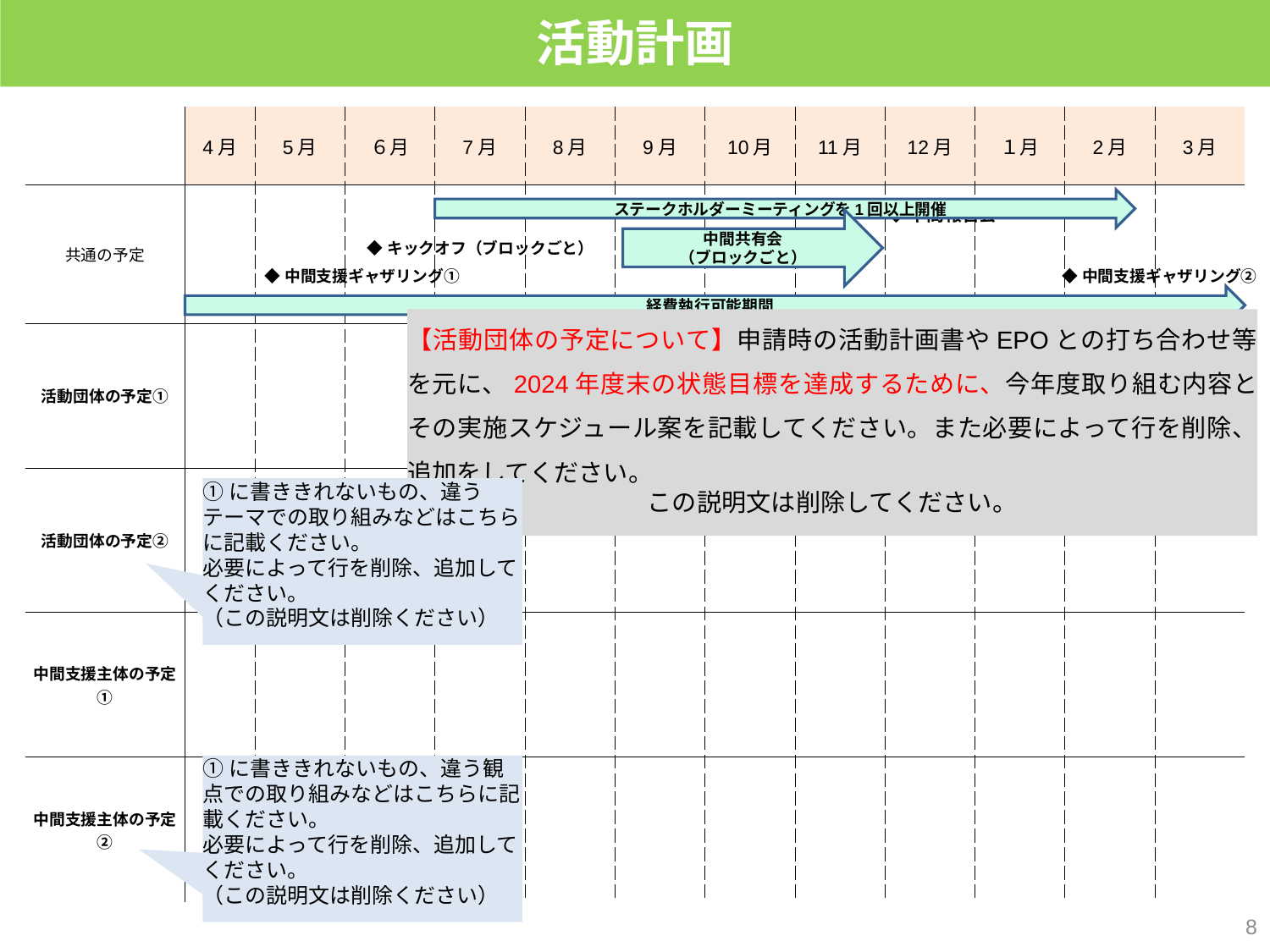

活動計画
|  | 4月 | 5月 | ６月 | 7月 | 8月 | 9月 | 10月 | 11月 | 12月 | １月 | 2月 | 3月 |
| --- | --- | --- | --- | --- | --- | --- | --- | --- | --- | --- | --- | --- |
| 共通の予定 |  |  |  |  |  |  |  |  |  |  |  |  |
| 活動団体の予定① |  |  |  |  |  |  |  |  |  |  |  |  |
| 活動団体の予定② |  |  |  |  |  |  |  |  |  |  |  |  |
| 中間支援主体の予定① |  |  |  |  |  |  |  |  |  |  |  |  |
| 中間支援主体の予定② |  |  |  |  |  |  |  |  |  |  |  |  |
ステークホルダーミーティングを1回以上開催
◆中間報告会
中間共有会
（ブロックごと）
◆キックオフ（ブロックごと）
◆中間支援ギャザリング②
◆中間支援ギャザリング①
経費執行可能期間
【活動団体の予定について】申請時の活動計画書やEPOとの打ち合わせ等を元に、2024年度末の状態目標を達成するために、今年度取り組む内容とその実施スケジュール案を記載してください。また必要によって行を削除、追加をしてください。
この説明文は削除してください。
①に書ききれないもの、違うテーマでの取り組みなどはこちらに記載ください。
必要によって行を削除、追加してください。
（この説明文は削除ください）
①に書ききれないもの、違う観点での取り組みなどはこちらに記載ください。
必要によって行を削除、追加してください。
（この説明文は削除ください）
8